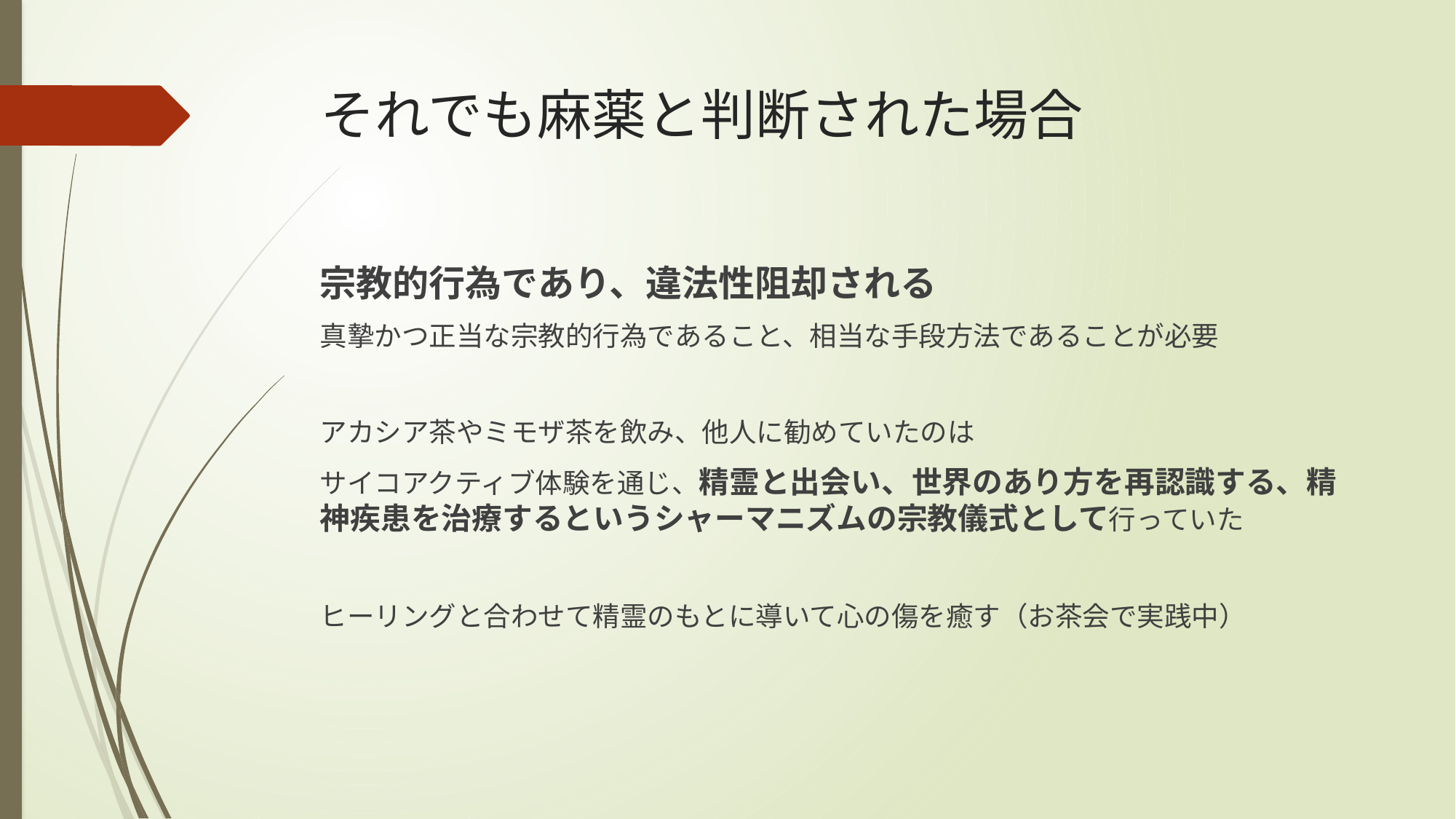

# それでも麻薬と判断された場合
宗教的行為であり、違法性阻却される
真摯かつ正当な宗教的行為であること、相当な手段方法であることが必要

アカシア茶やミモザ茶を飲み、他人に勧めていたのは
サイコアクティブ体験を通じ、精霊と出会い、世界のあり方を再認識する、精神疾患を治療するというシャーマニズムの宗教儀式として行っていた

ヒーリングと合わせて精霊のもとに導いて心の傷を癒す（お茶会で実践中）